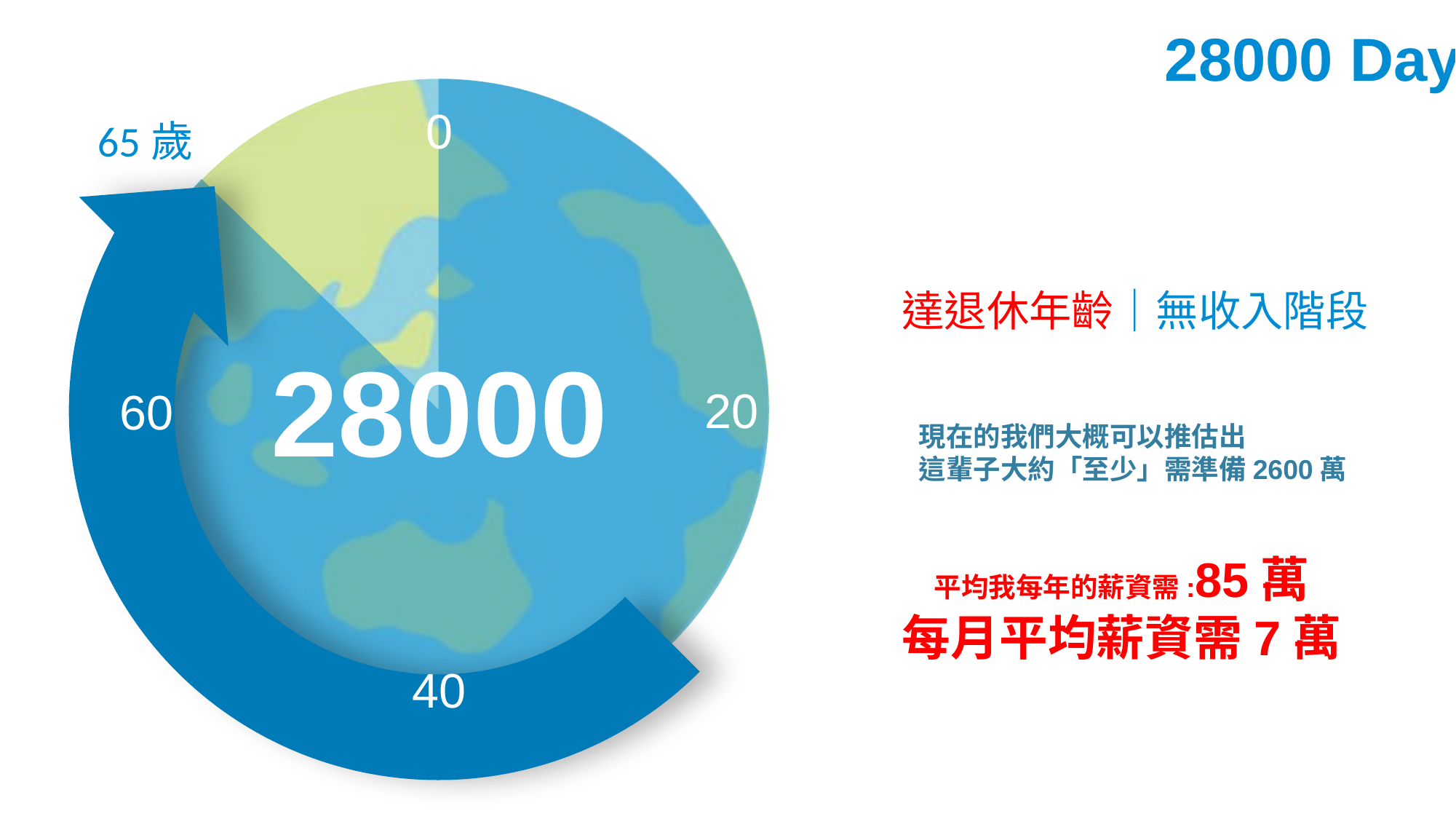

28000 Day

0
65歲
達退休年齡｜無收入階段
28000
20
60
現在的我們大概可以推估出
這輩子大約「至少」需準備2600萬
平均我每年的薪資需:85萬
每月平均薪資需7萬
40